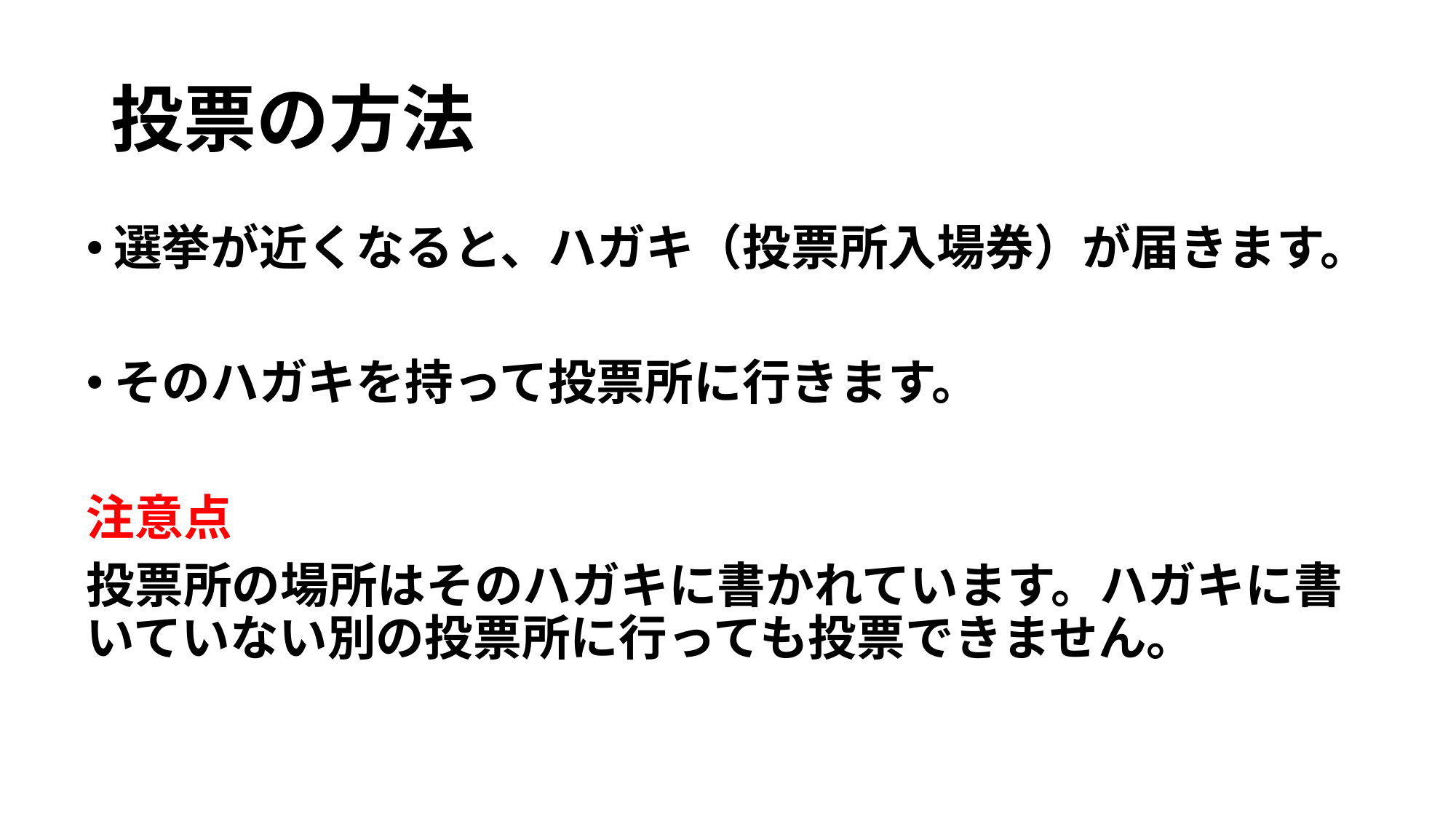

# 投票の方法
選挙が近くなると、ハガキ（投票所入場券）が届きます。

そのハガキを持って投票所に行きます。

注意点
投票所の場所はそのハガキに書かれています。ハガキに書いていない別の投票所に行っても投票できません。